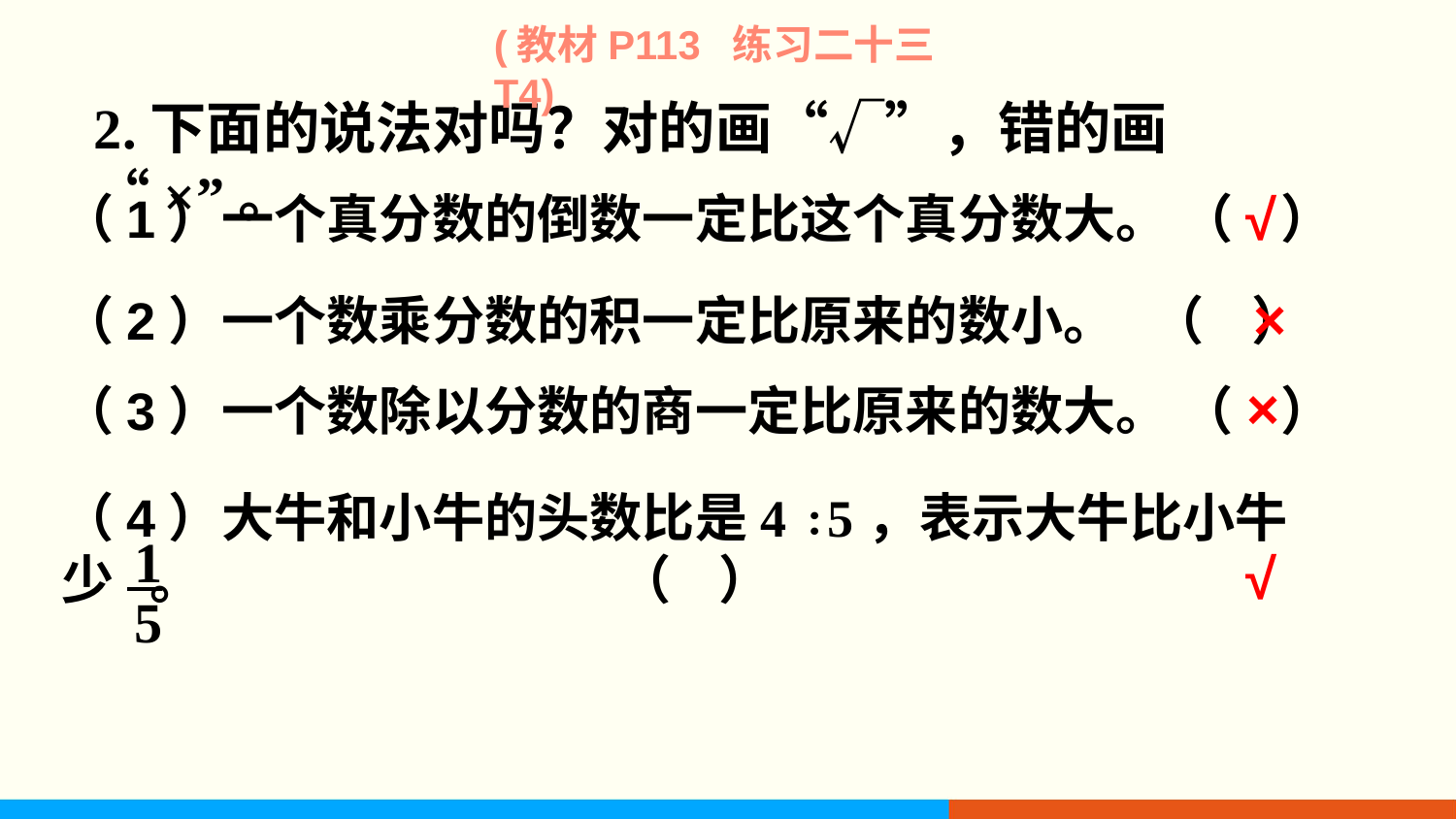

(教材P113  练习二十三T4)
2.下面的说法对吗？对的画“√”，错的画“×”。
√
（1）一个真分数的倒数一定比这个真分数大。 （    ）
×
（2）一个数乘分数的积一定比原来的数小。   （    ）
×
（3）一个数除以分数的商一定比原来的数大。 （    ）
（4）大牛和小牛的头数比是4 ∶5，表示大牛比小牛          少   。                                   （    ）
1
5
√